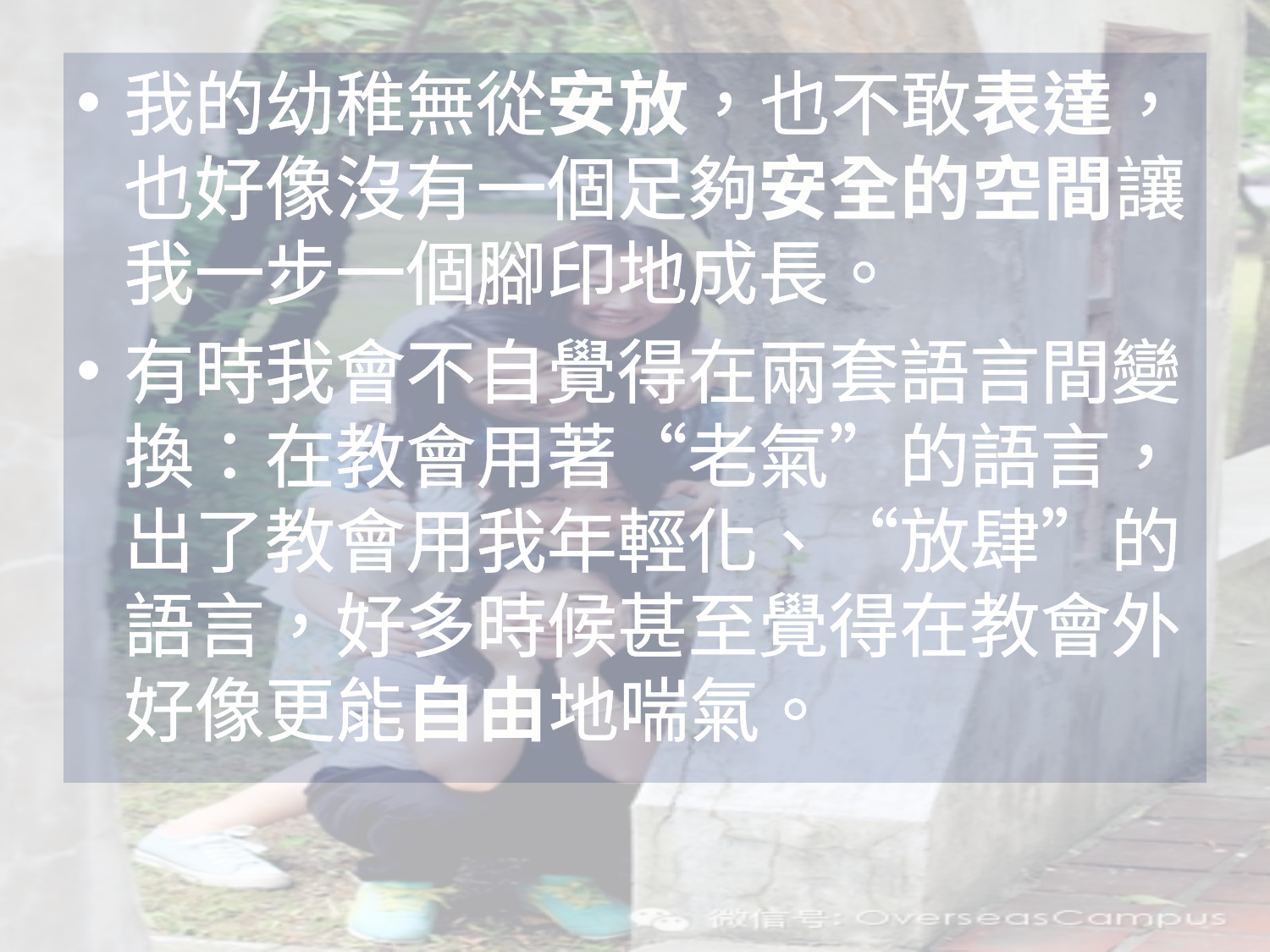

我的幼稚無從安放，也不敢表達，也好像沒有一個足夠安全的空間讓我一步一個腳印地成長。
有時我會不自覺得在兩套語言間變換：在教會用著“老氣”的語言，出了教會用我年輕化、“放肆”的語言，好多時候甚至覺得在教會外好像更能自由地喘氣。